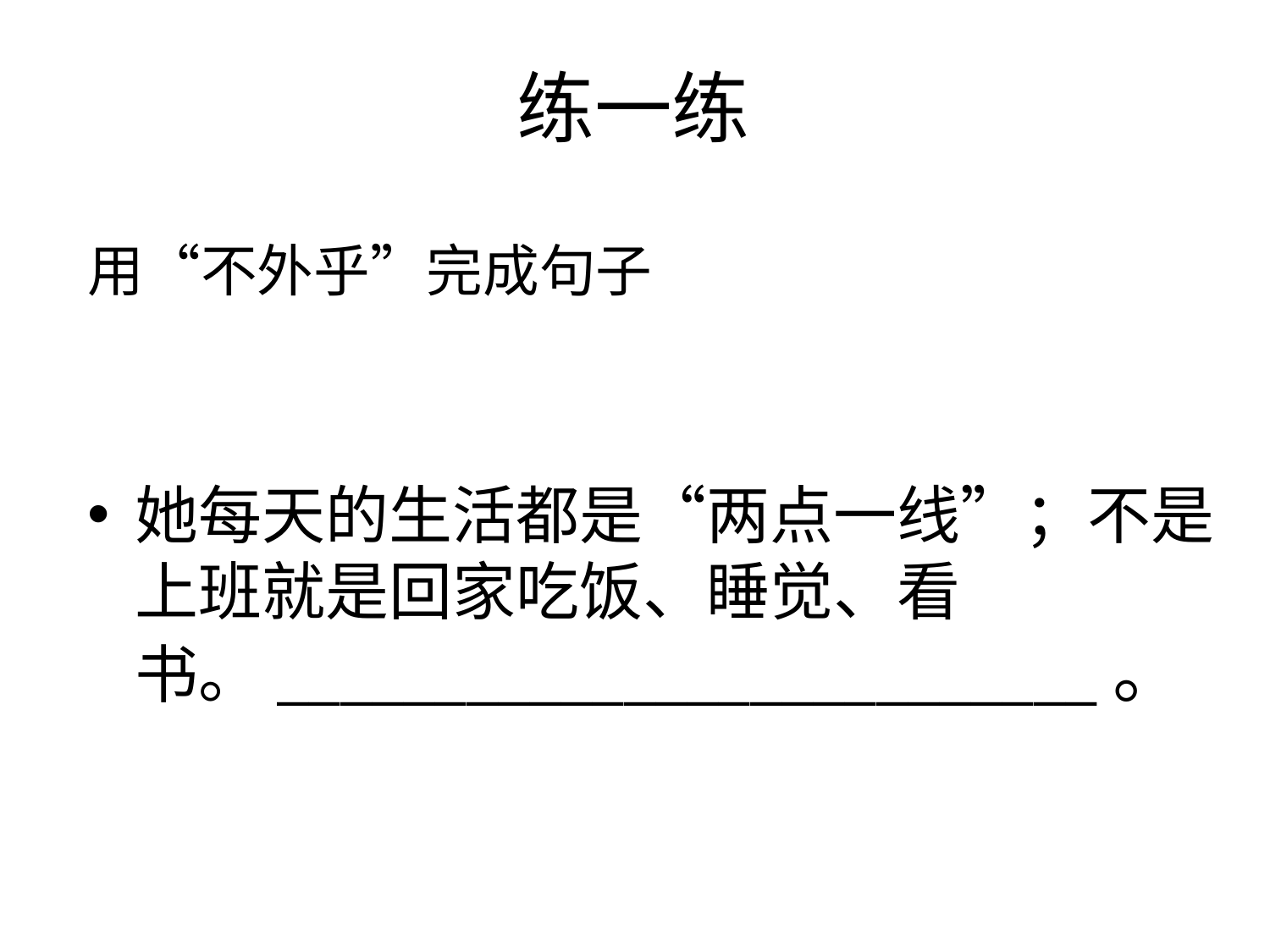

# 练一练
用“不外乎”完成句子

她每天的生活都是“两点一线”；不是上班就是回家吃饭、睡觉、看书。__________________________。